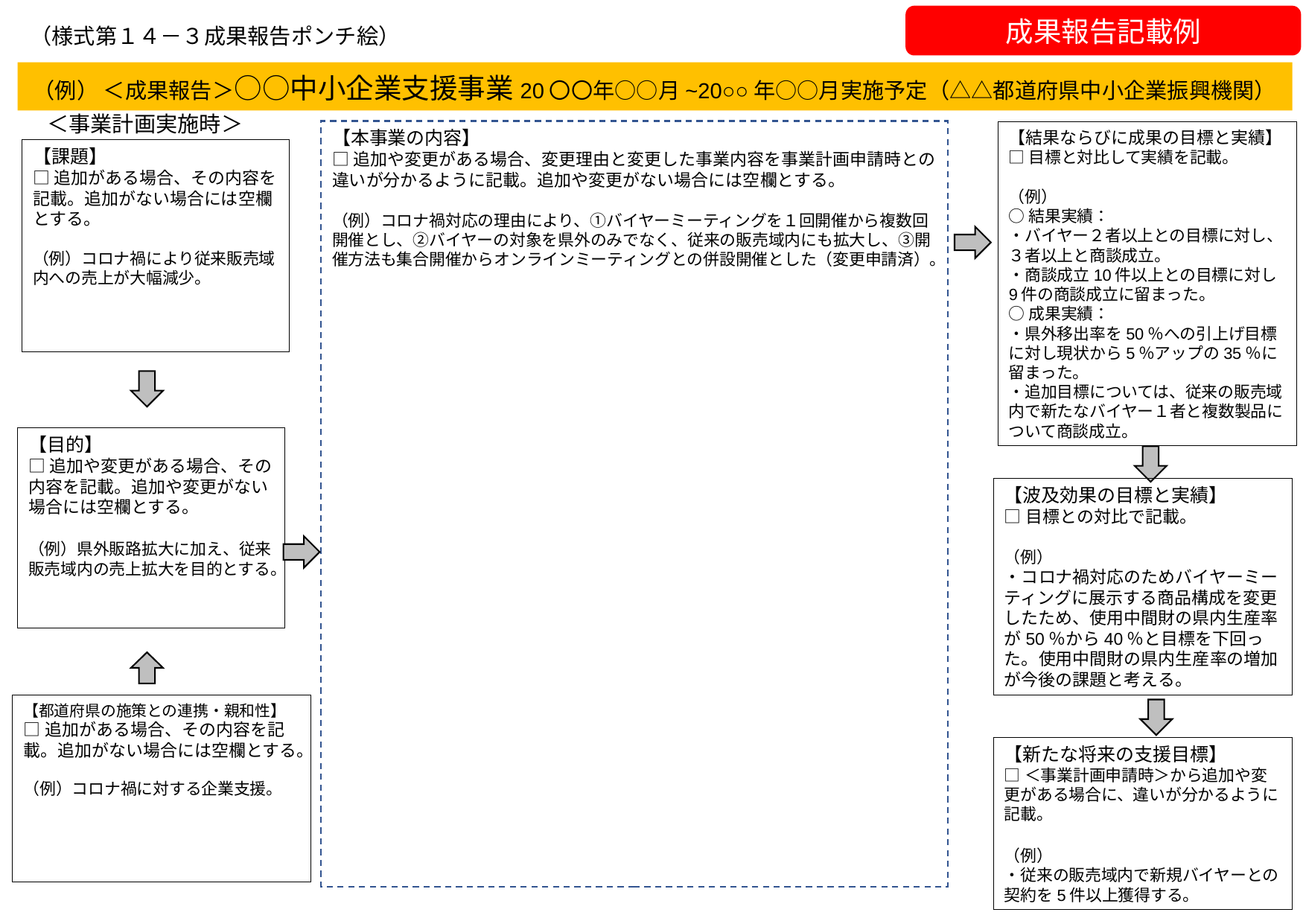

成果報告記載例
（様式第１４－３成果報告ポンチ絵）
（例） ＜成果報告＞○○中小企業支援事業20〇〇年○○月~20○○年○○月実施予定（△△都道府県中小企業振興機関）
＜事業計画実施時＞
【本事業の内容】
□追加や変更がある場合、変更理由と変更した事業内容を事業計画申請時との違いが分かるように記載。追加や変更がない場合には空欄とする。

（例）コロナ禍対応の理由により、①バイヤーミーティングを１回開催から複数回開催とし、②バイヤーの対象を県外のみでなく、従来の販売域内にも拡大し、③開催方法も集合開催からオンラインミーティングとの併設開催とした（変更申請済）。
【結果ならびに成果の目標と実績】
□目標と対比して実績を記載。

（例）
○結果実績：
・バイヤー２者以上との目標に対し、３者以上と商談成立。
・商談成立10件以上との目標に対し9件の商談成立に留まった。
○成果実績：
・県外移出率を50％への引上げ目標に対し現状から5％アップの35％に留まった。
・追加目標については、従来の販売域内で新たなバイヤー１者と複数製品について商談成立。
【課題】
□追加がある場合、その内容を記載。追加がない場合には空欄とする。

（例）コロナ禍により従来販売域内への売上が大幅減少。

【目的】
□追加や変更がある場合、その内容を記載。追加や変更がない場合には空欄とする。

（例）県外販路拡大に加え、従来販売域内の売上拡大を目的とする。

【波及効果の目標と実績】
□目標との対比で記載。

（例）
・コロナ禍対応のためバイヤーミーティングに展示する商品構成を変更したため、使用中間財の県内生産率が50％から40％と目標を下回った。使用中間財の県内生産率の増加が今後の課題と考える。

【都道府県の施策との連携・親和性】
□追加がある場合、その内容を記載。追加がない場合には空欄とする。

（例）コロナ禍に対する企業支援。

【新たな将来の支援目標】
□＜事業計画申請時＞から追加や変更がある場合に、違いが分かるように記載。

（例）
・従来の販売域内で新規バイヤーとの契約を5件以上獲得する。